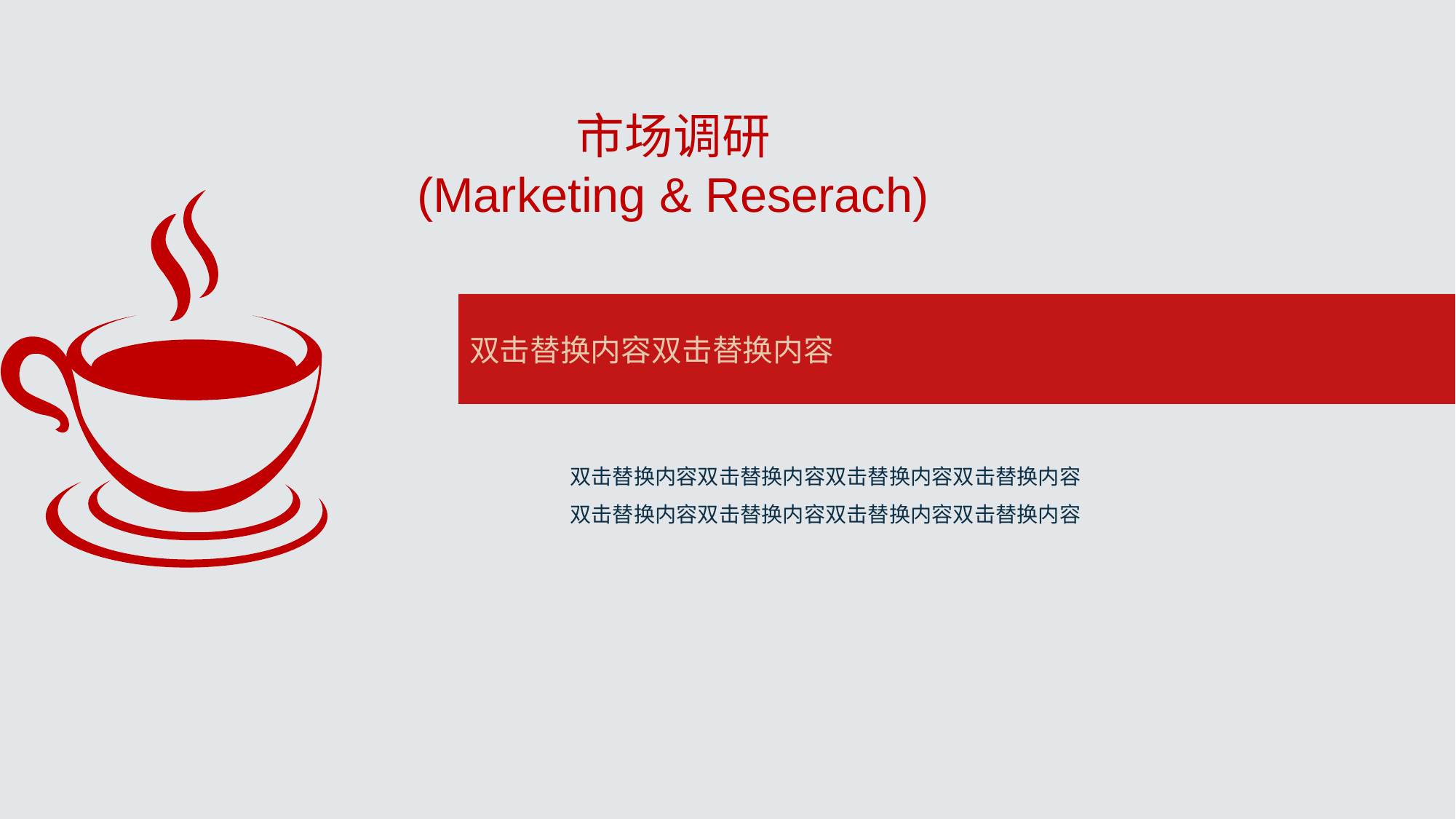

市场调研
(Marketing & Reserach)

双击替换内容双击替换内容
双击替换内容双击替换内容双击替换内容双击替换内容
双击替换内容双击替换内容双击替换内容双击替换内容